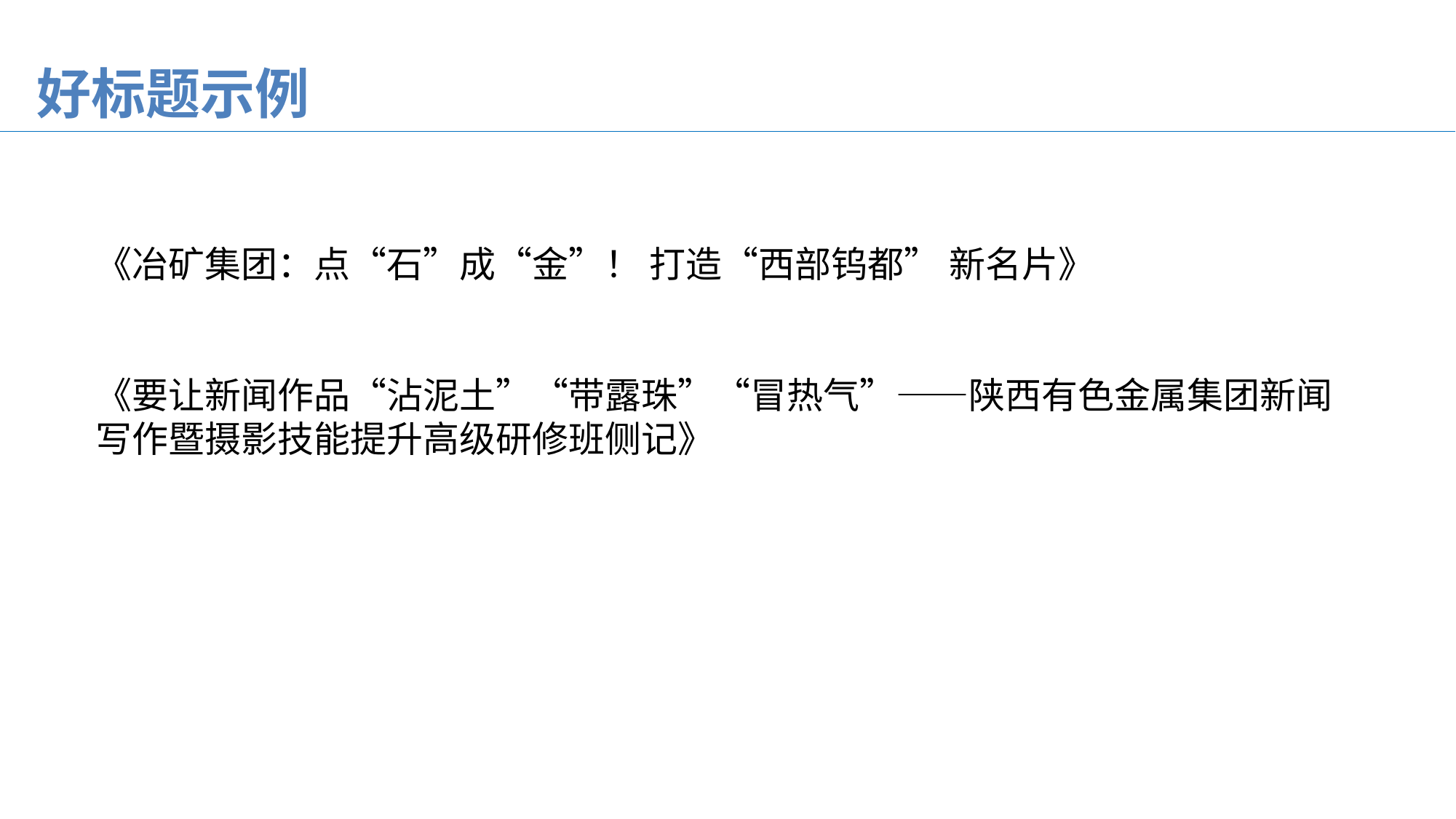

好标题示例
《冶矿集团：点“石”成“金”！ 打造“西部钨都” 新名片》

《要让新闻作品“沾泥土”“带露珠”“冒热气”——陕西有色金属集团新闻写作暨摄影技能提升高级研修班侧记》